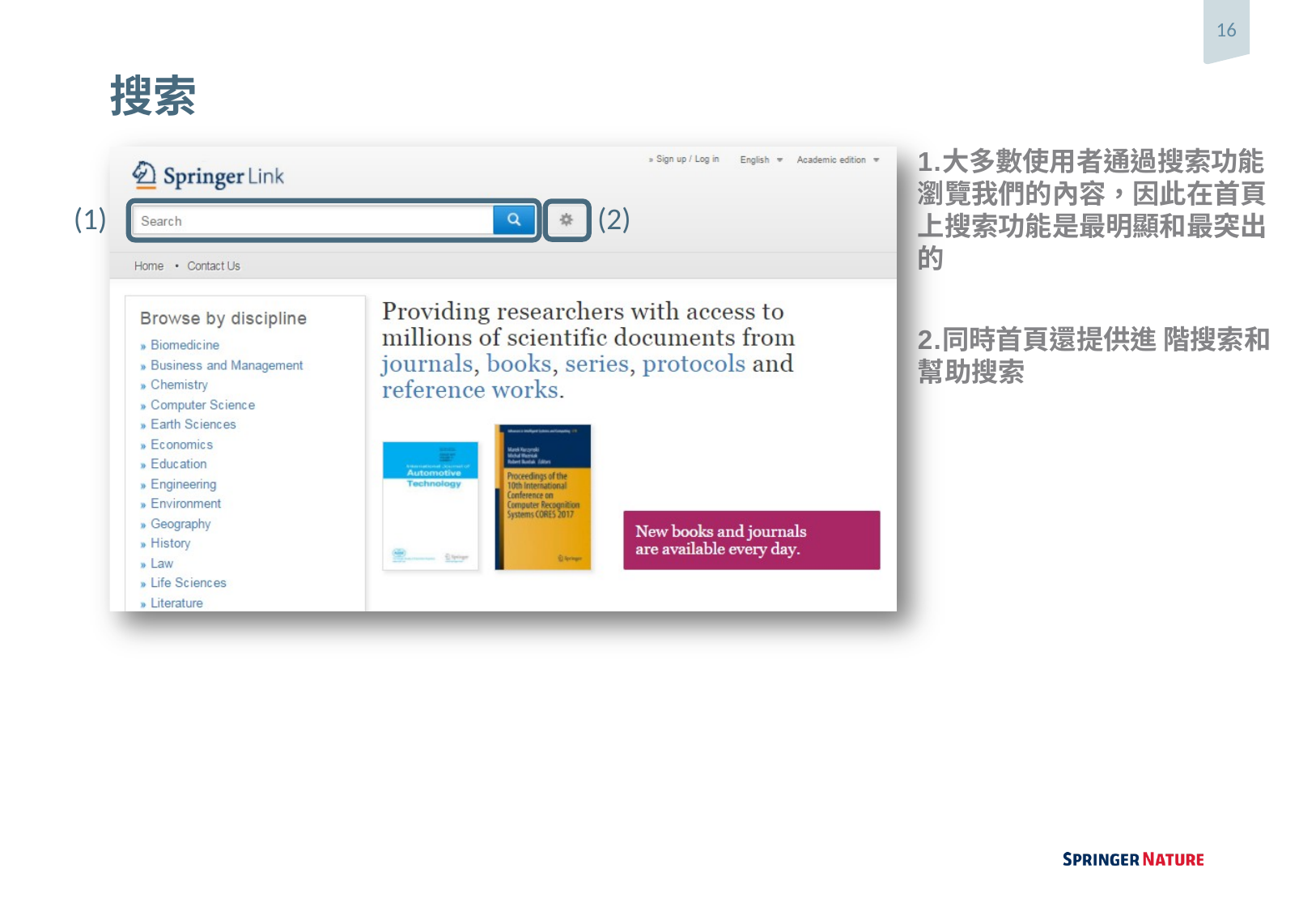

16
# 搜索

大多數使用者通過搜索功能瀏覽我們的內容，因此在首頁上搜索功能是最明顯和最突出的

同時首頁還提供進 階搜索和幫助搜索

(1)
(2)